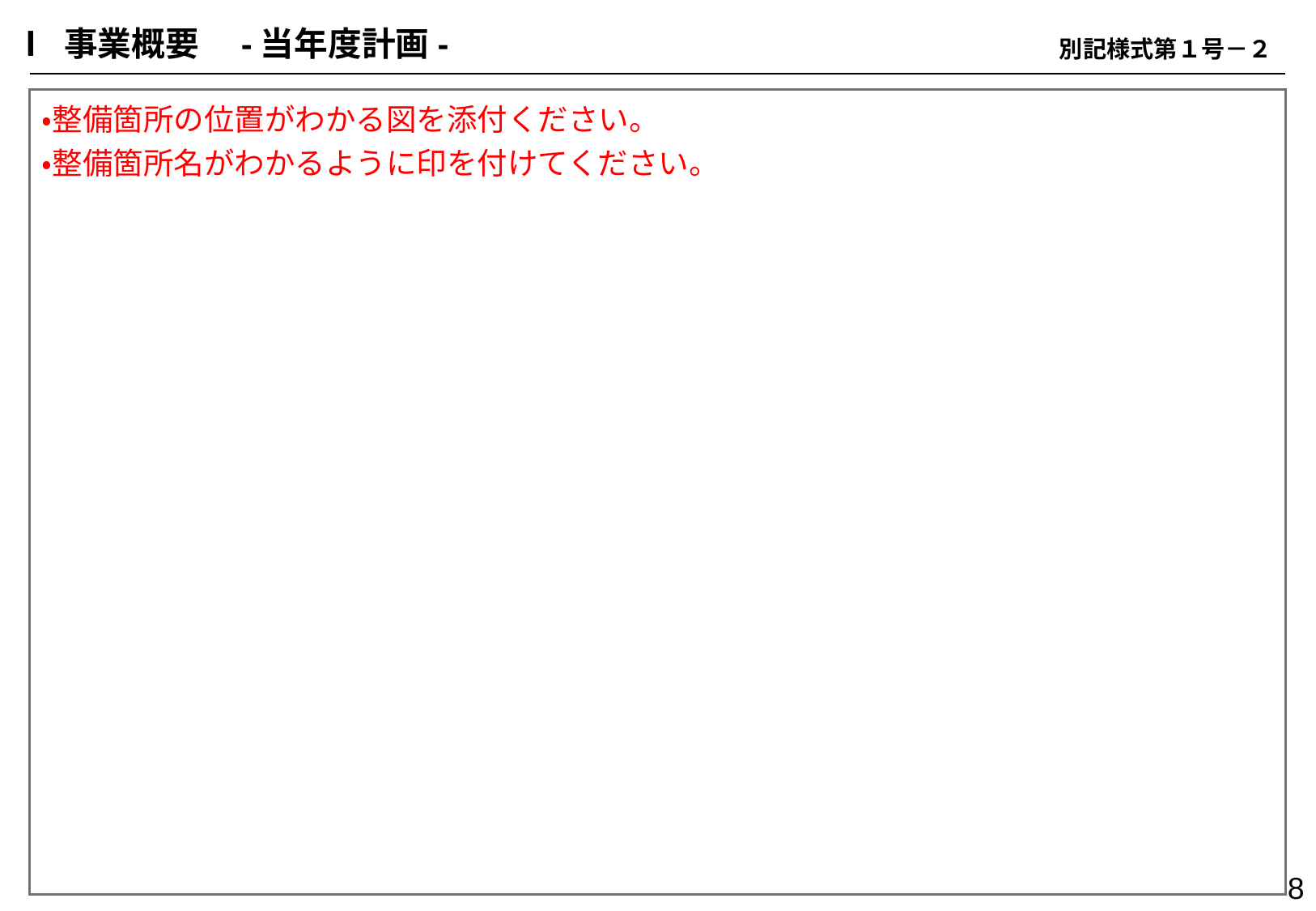

Ⅰ 事業概要　-当年度計画-
別記様式第１号－２
| ・整備箇所の位置がわかる図を添付ください。 ・整備箇所名がわかるように印を付けてください。 |
| --- |
8